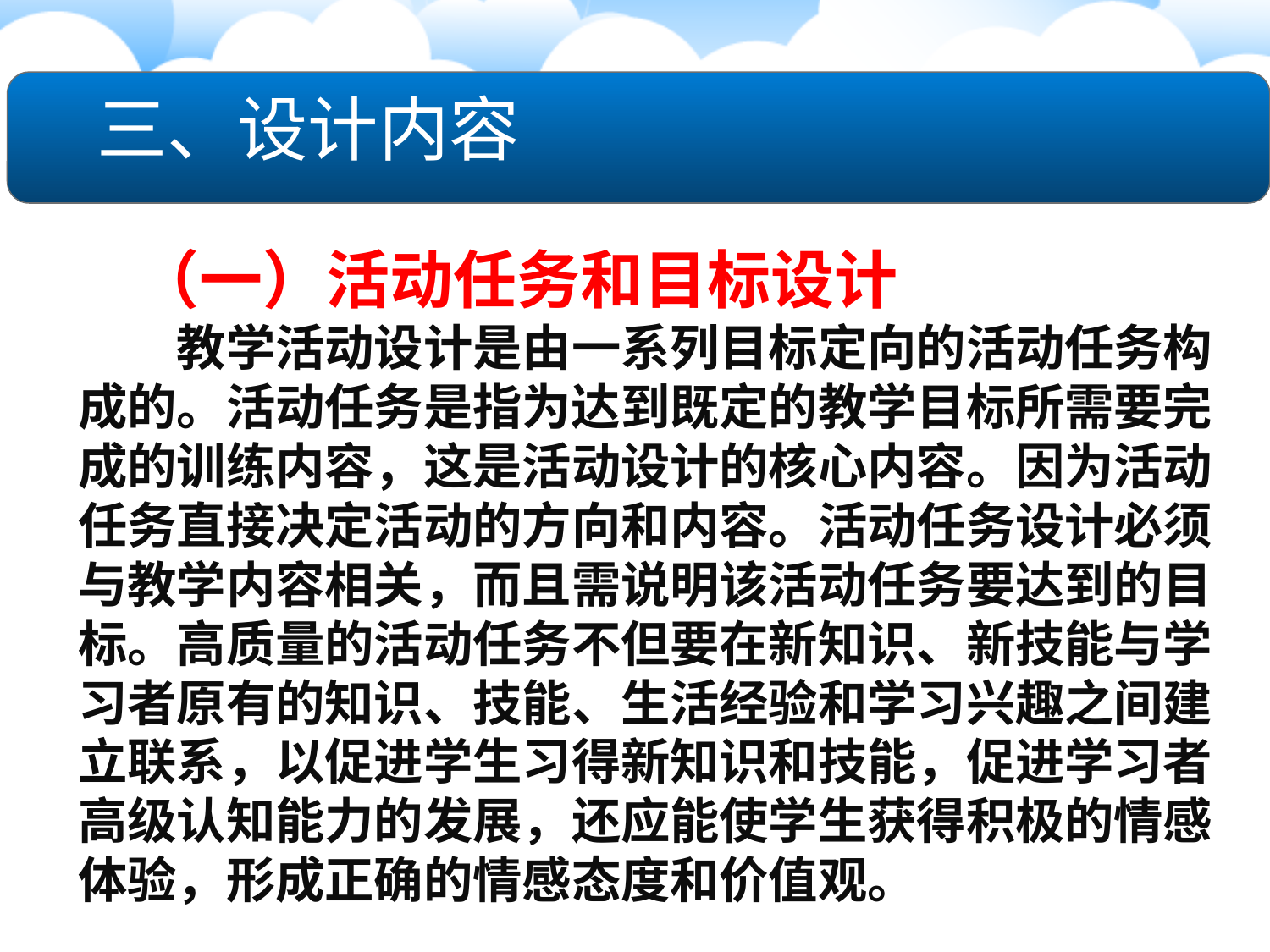

三、设计内容
   （一）活动任务和目标设计
　　教学活动设计是由一系列目标定向的活动任务构成的。活动任务是指为达到既定的教学目标所需要完成的训练内容，这是活动设计的核心内容。因为活动任务直接决定活动的方向和内容。活动任务设计必须与教学内容相关，而且需说明该活动任务要达到的目标。高质量的活动任务不但要在新知识、新技能与学习者原有的知识、技能、生活经验和学习兴趣之间建立联系，以促进学生习得新知识和技能，促进学习者高级认知能力的发展，还应能使学生获得积极的情感体验，形成正确的情感态度和价值观。